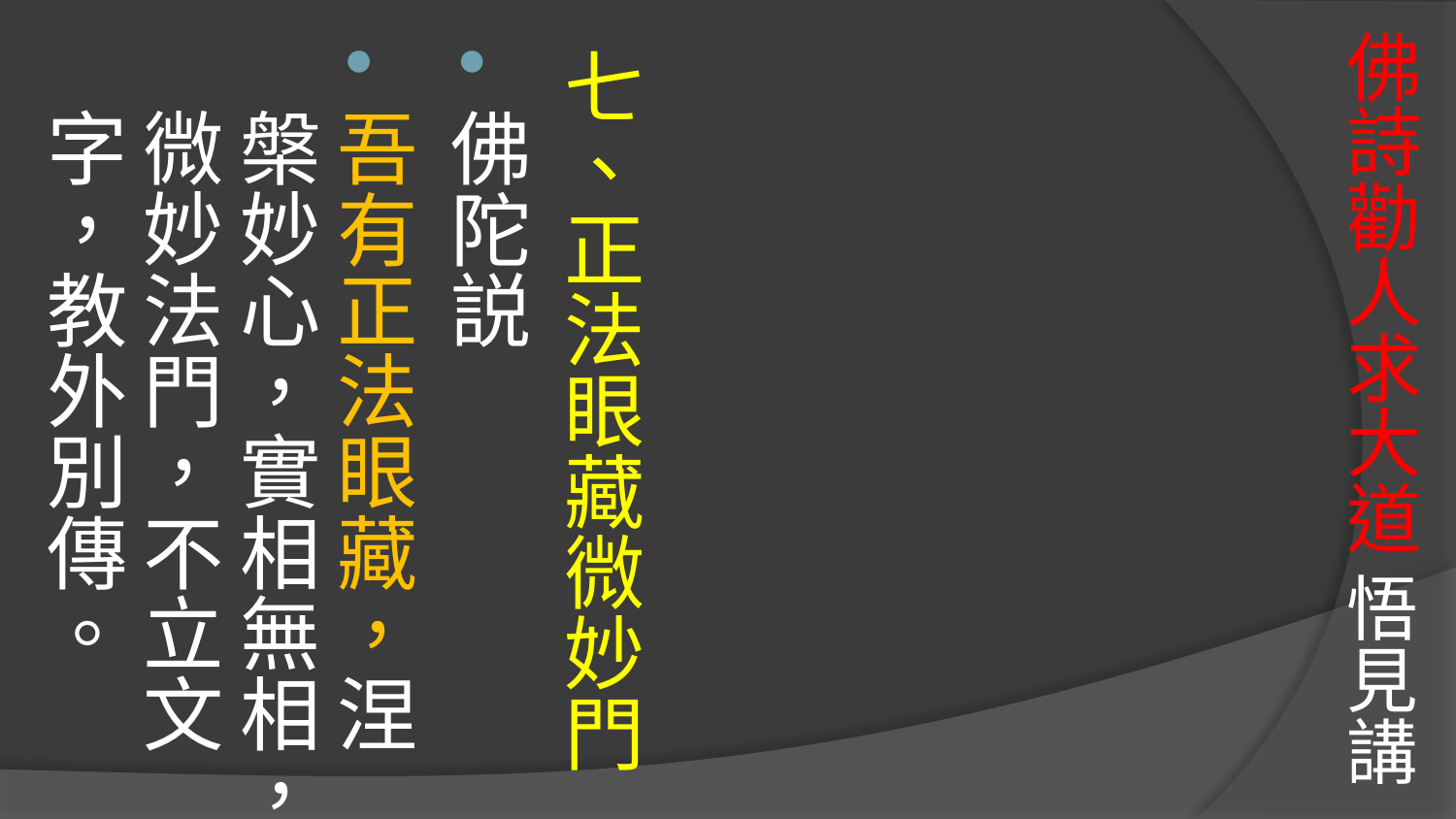

# 佛詩勸人求大道 悟見講
七、正法眼藏微妙門
佛陀説
吾有正法眼藏，涅槃妙心，實相無相，微妙法門，不立文字，教外別傳。